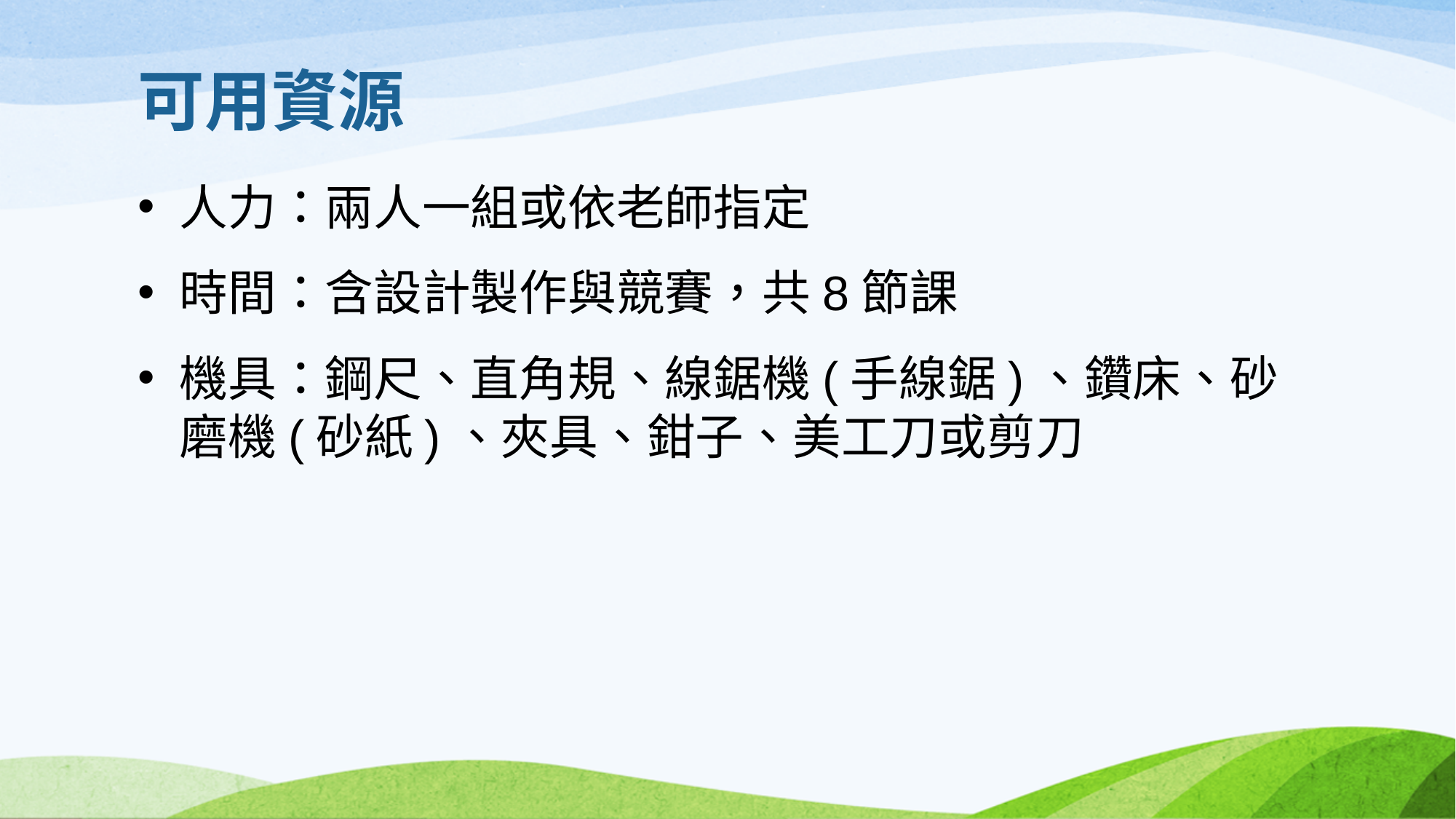

# 可用資源
人力：兩人一組或依老師指定
時間：含設計製作與競賽，共8節課
機具：鋼尺、直角規、線鋸機(手線鋸)、鑽床、砂磨機(砂紙)、夾具、鉗子、美工刀或剪刀